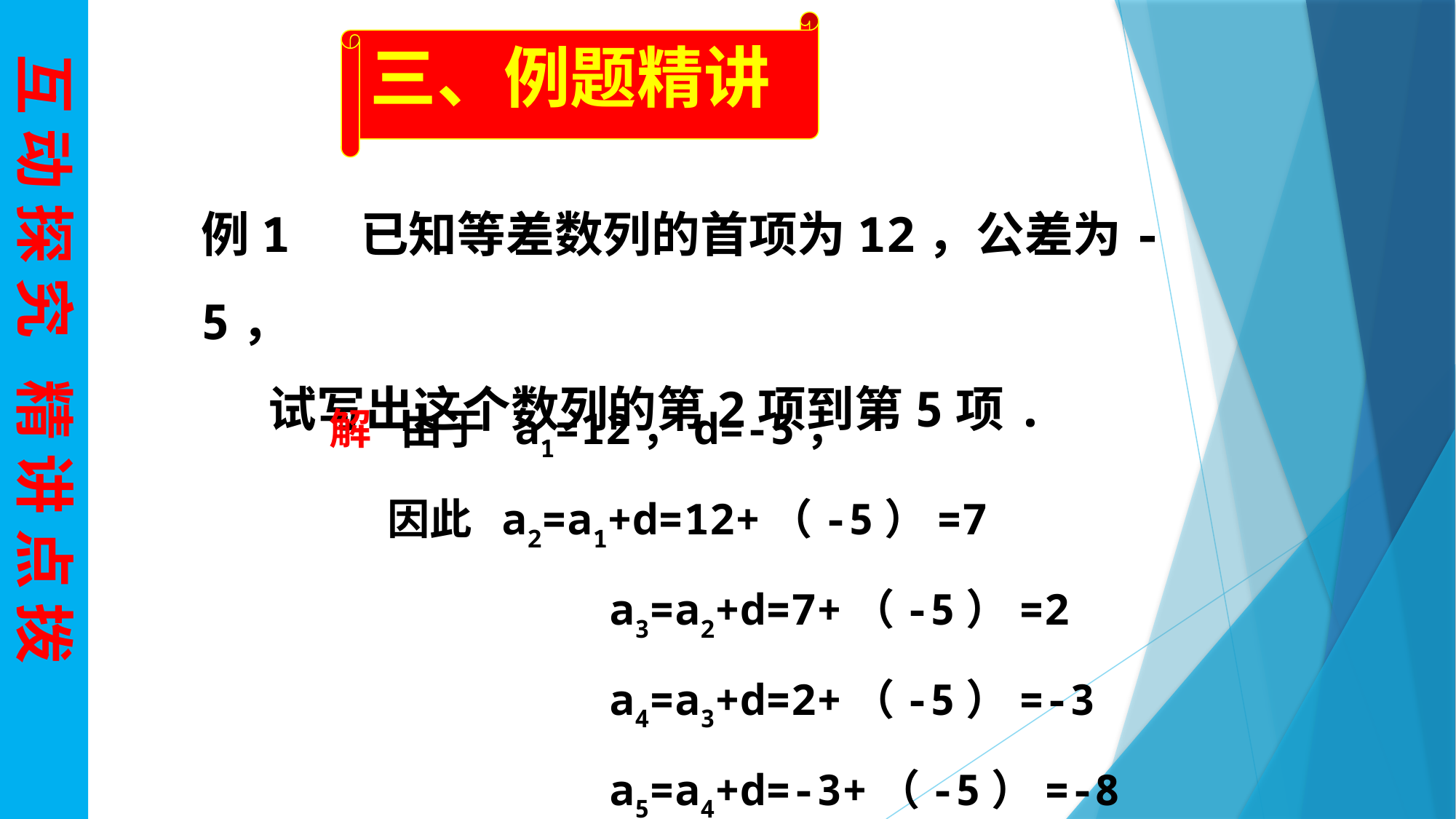

互 动 探 究   精 讲 点 拨
三、例题精讲
例1  已知等差数列的首项为12，公差为-5，
     试写出这个数列的第2项到第5项.
解   由于  a1=12，d=-5，
     因此  a2=a1+d=12+（-5）=7
           a3=a2+d=7+（-5）=2
           a4=a3+d=2+（-5）=-3
           a5=a4+d=-3+（-5）=-8